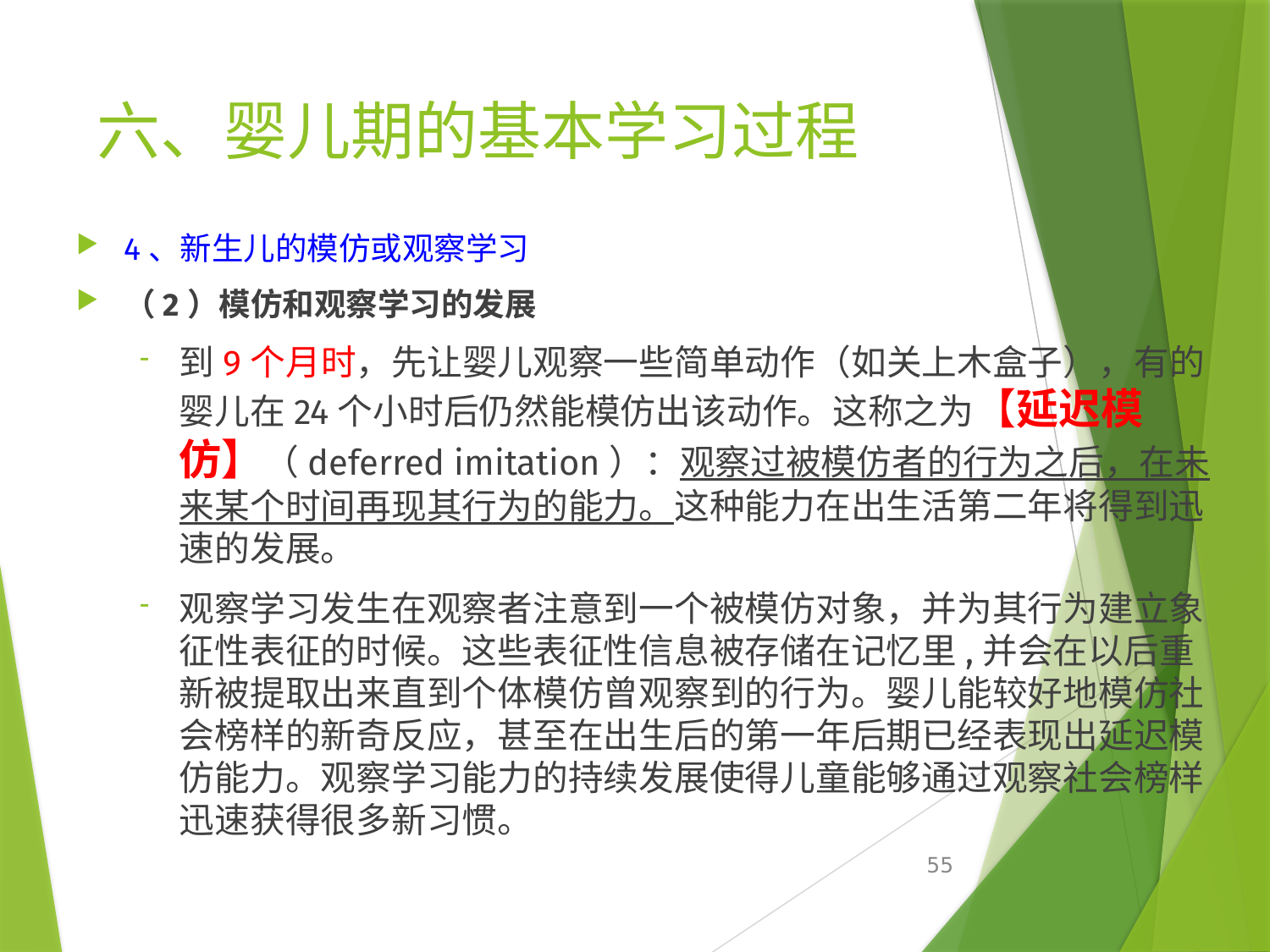

# 六、婴儿期的基本学习过程
4、新生儿的模仿或观察学习
（2）模仿和观察学习的发展
到9个月时，先让婴儿观察一些简单动作（如关上木盒子），有的婴儿在24个小时后仍然能模仿出该动作。这称之为【延迟模仿】（deferred imitation）：观察过被模仿者的行为之后，在未来某个时间再现其行为的能力。这种能力在出生活第二年将得到迅速的发展。
观察学习发生在观察者注意到一个被模仿对象，并为其行为建立象征性表征的时候。这些表征性信息被存储在记忆里,并会在以后重新被提取出来直到个体模仿曾观察到的行为。婴儿能较好地模仿社会榜样的新奇反应，甚至在出生后的第一年后期已经表现出延迟模仿能力。观察学习能力的持续发展使得儿童能够通过观察社会榜样迅速获得很多新习惯。
55